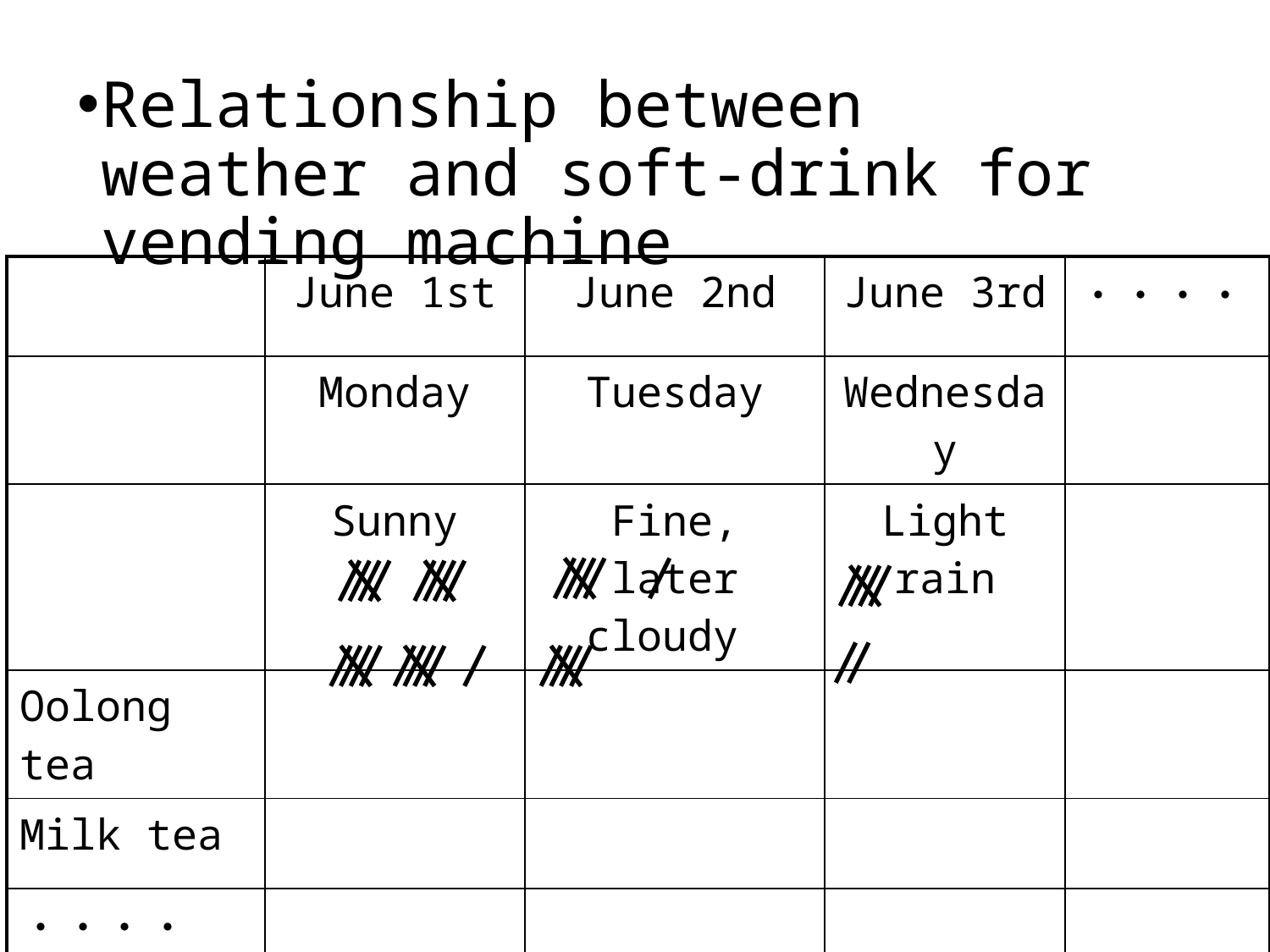

Relationship between weather and soft-drink for vending machine
|  | June 1st | June 2nd | June 3rd | ・・・・ |
| --- | --- | --- | --- | --- |
|  | Monday | Tuesday | Wednesday |  |
|  | Sunny | Fine, later cloudy | Light rain |  |
| Oolong tea |  |  |  |  |
| Milk tea |  |  |  |  |
| ・・・・ |  |  |  |  |